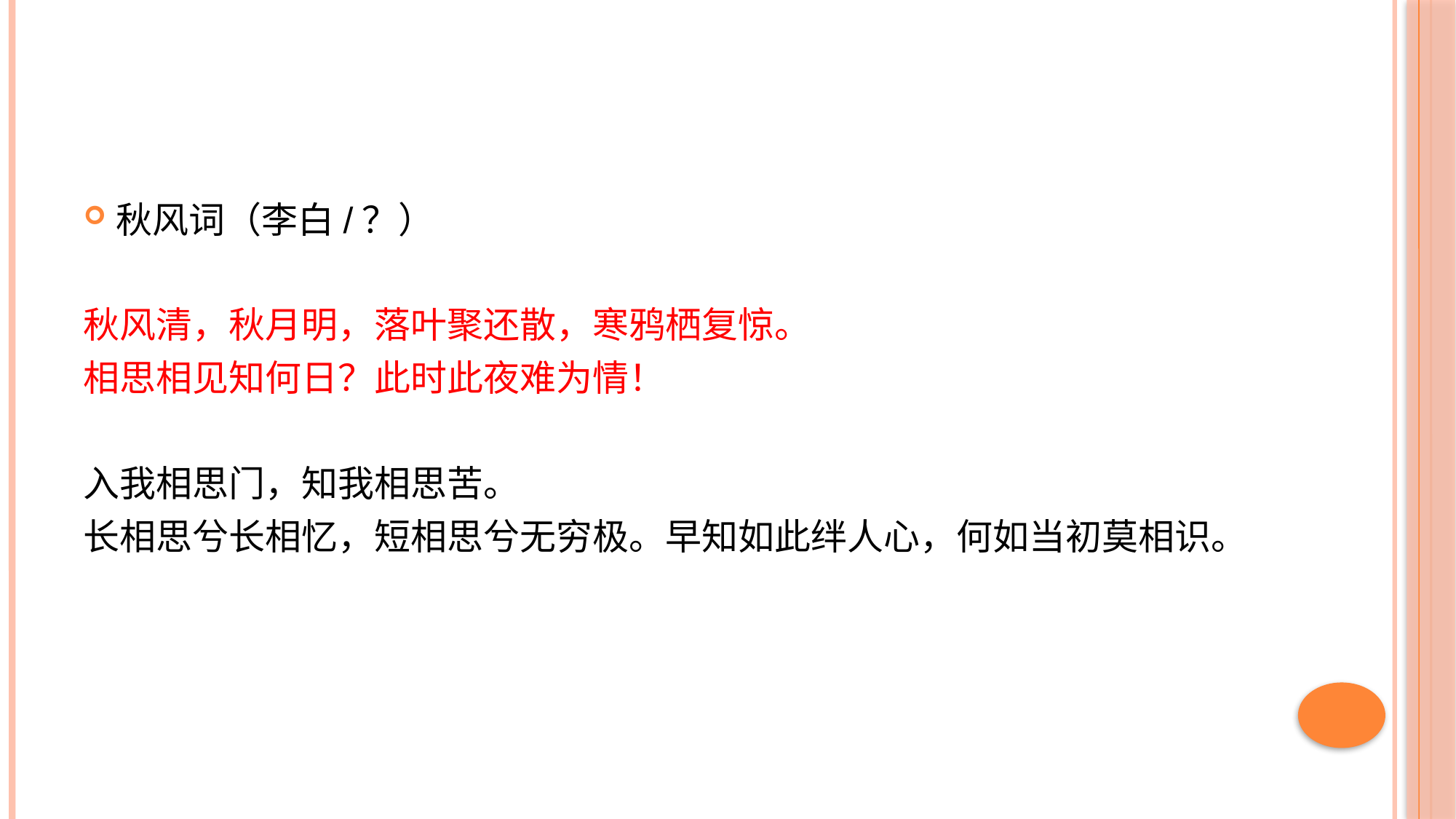

#
秋风词（李白/？）

秋风清，秋月明，落叶聚还散，寒鸦栖复惊。
相思相见知何日？此时此夜难为情！

入我相思门，知我相思苦。
长相思兮长相忆，短相思兮无穷极。早知如此绊人心，何如当初莫相识。